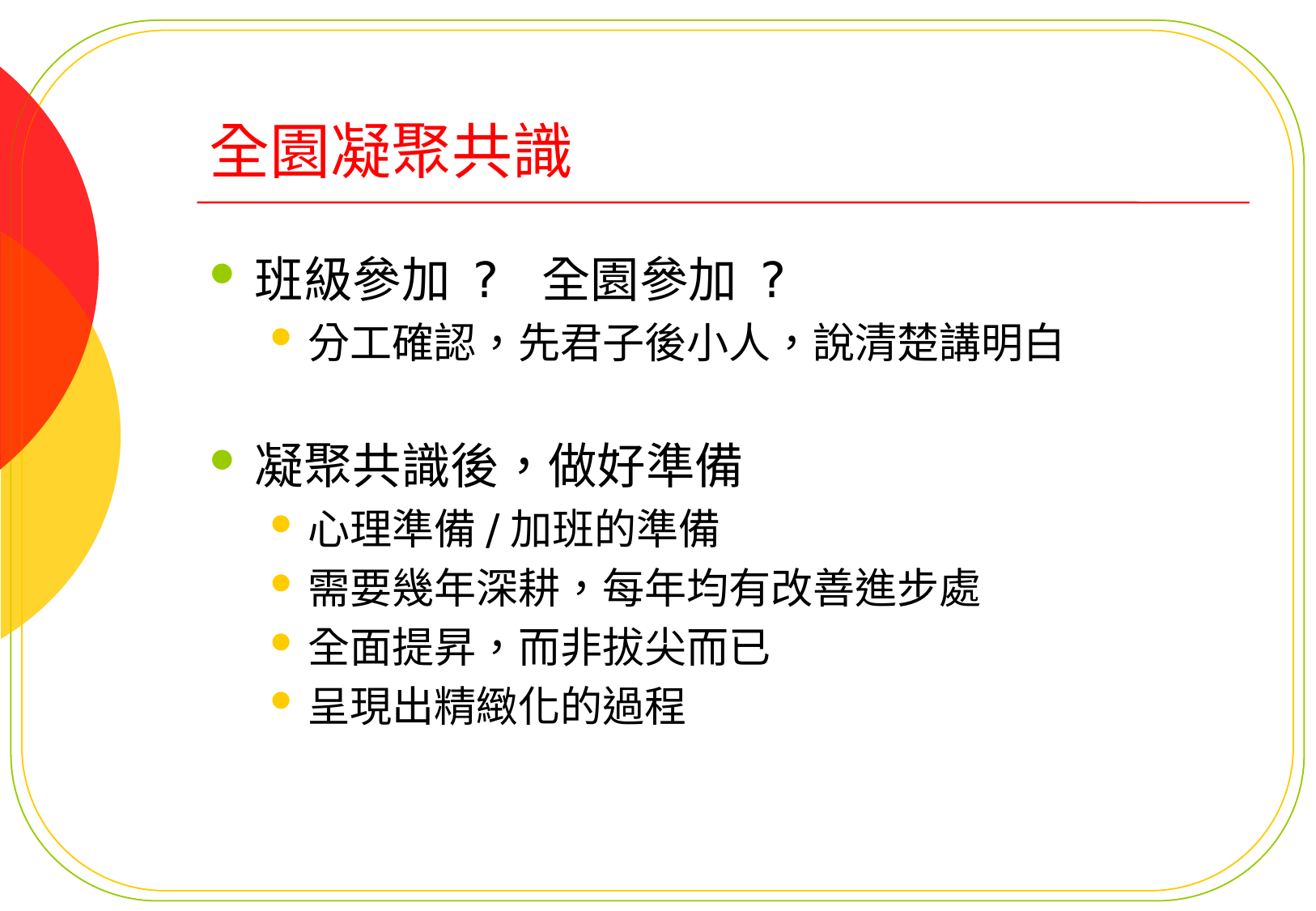

# 全園凝聚共識
班級參加 ?  全園參加 ?
分工確認，先君子後小人，說清楚講明白

凝聚共識後，做好準備
心理準備/加班的準備
需要幾年深耕，每年均有改善進步處
全面提昇，而非拔尖而已
呈現出精緻化的過程